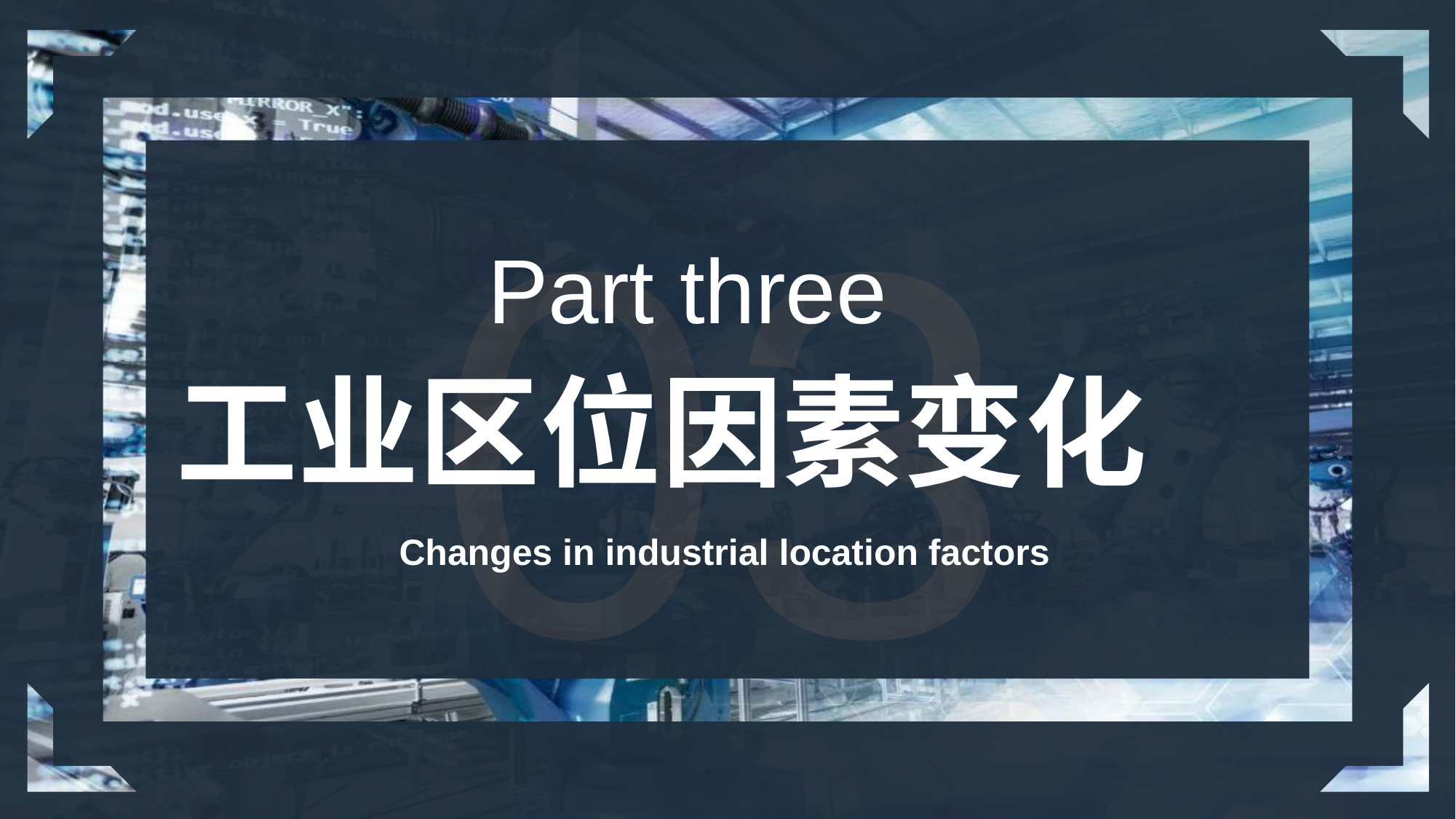

03
Part three
工业区位因素变化
Changes in industrial location factors